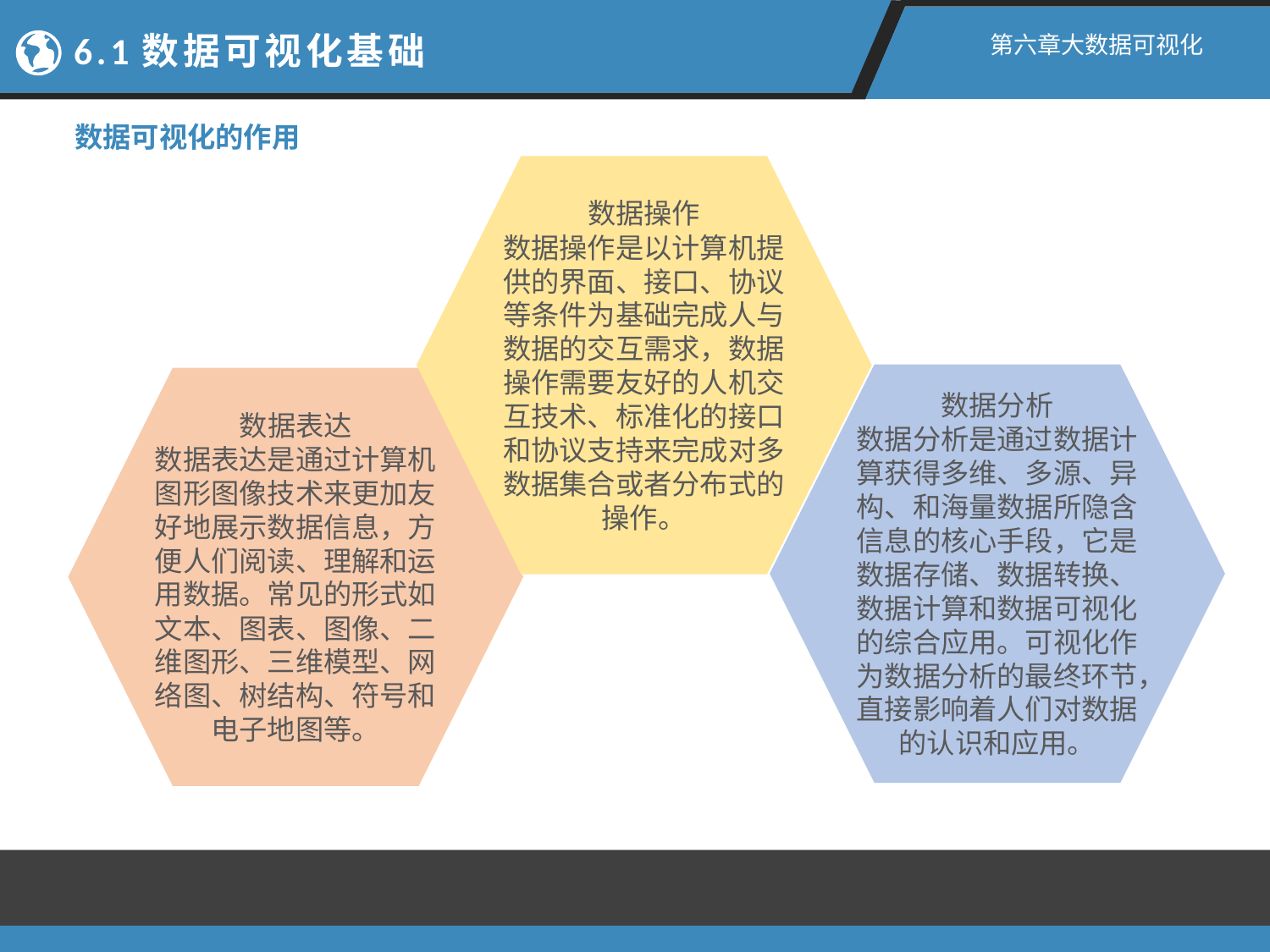

6.1数据可视化基础
第六章大数据可视化

数据可视化的作用
数据操作
数据操作是以计算机提供的界面、接口、协议等条件为基础完成人与数据的交互需求，数据操作需要友好的人机交互技术、标准化的接口和协议支持来完成对多数据集合或者分布式的操作。

数据分析
数据分析是通过数据计算获得多维、多源、异构、和海量数据所隐含信息的核心手段，它是数据存储、数据转换、数据计算和数据可视化的综合应用。可视化作为数据分析的最终环节，直接影响着人们对数据的认识和应用。
数据表达
数据表达是通过计算机图形图像技术来更加友好地展示数据信息，方便人们阅读、理解和运用数据。常见的形式如文本、图表、图像、二维图形、三维模型、网络图、树结构、符号和电子地图等。
可视化基本
特征